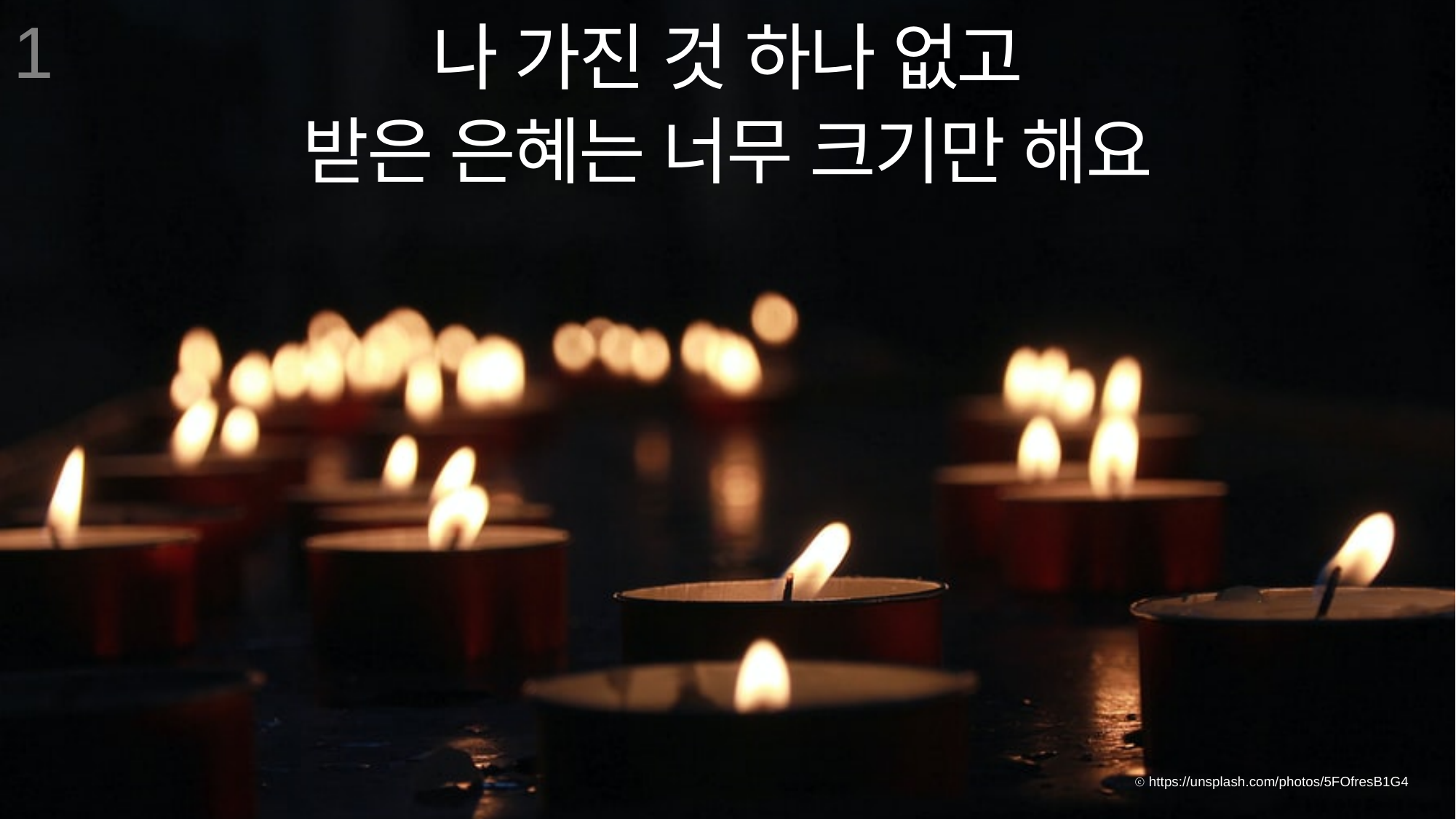

나 가진 것 하나 없고
받은 은혜는 너무 크기만 해요
1